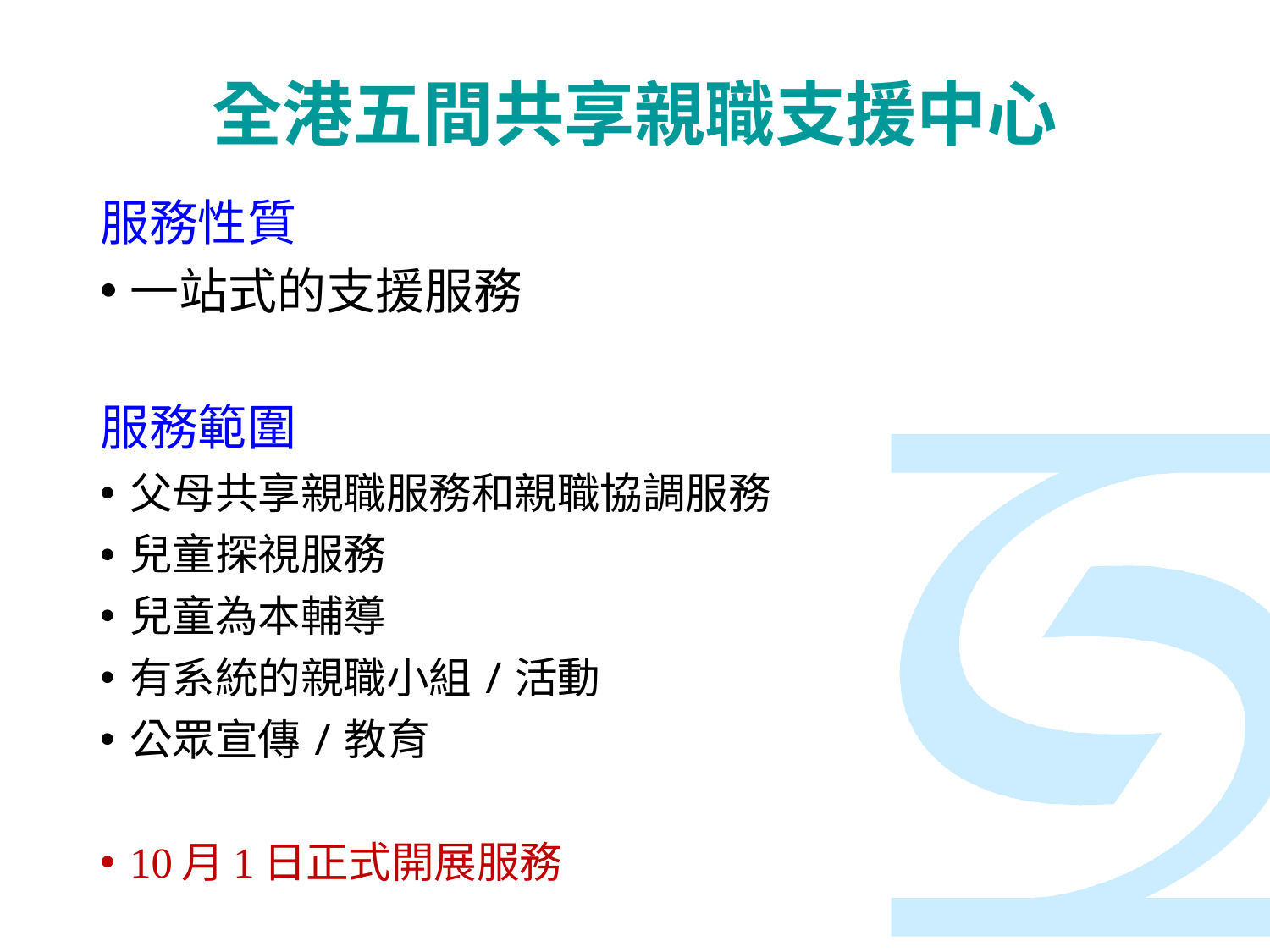

# 全港五間共享親職支援中心
服務性質
一站式的支援服務

服務範圍
父母共享親職服務和親職協調服務
兒童探視服務
兒童為本輔導
有系統的親職小組/活動
公眾宣傳/教育

10月1日正式開展服務
33